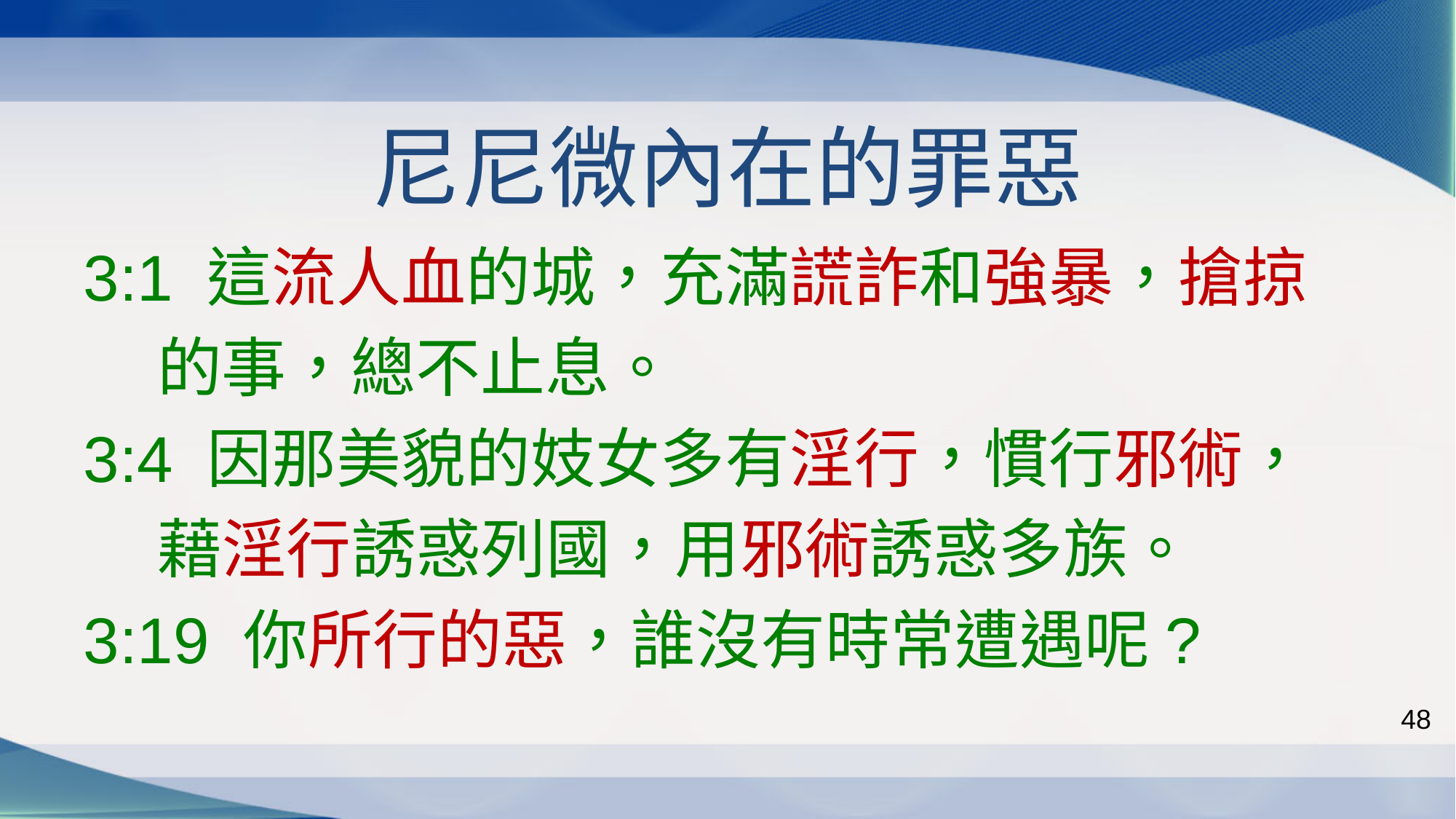

# 尼尼微內在的罪惡
3:1 這流人血的城，充滿謊詐和強暴，搶掠
    的事，總不止息。
3:4 因那美貌的妓女多有淫行，慣行邪術，
    藉淫行誘惑列國，用邪術誘惑多族。
3:19 你所行的惡，誰沒有時常遭遇呢?
48